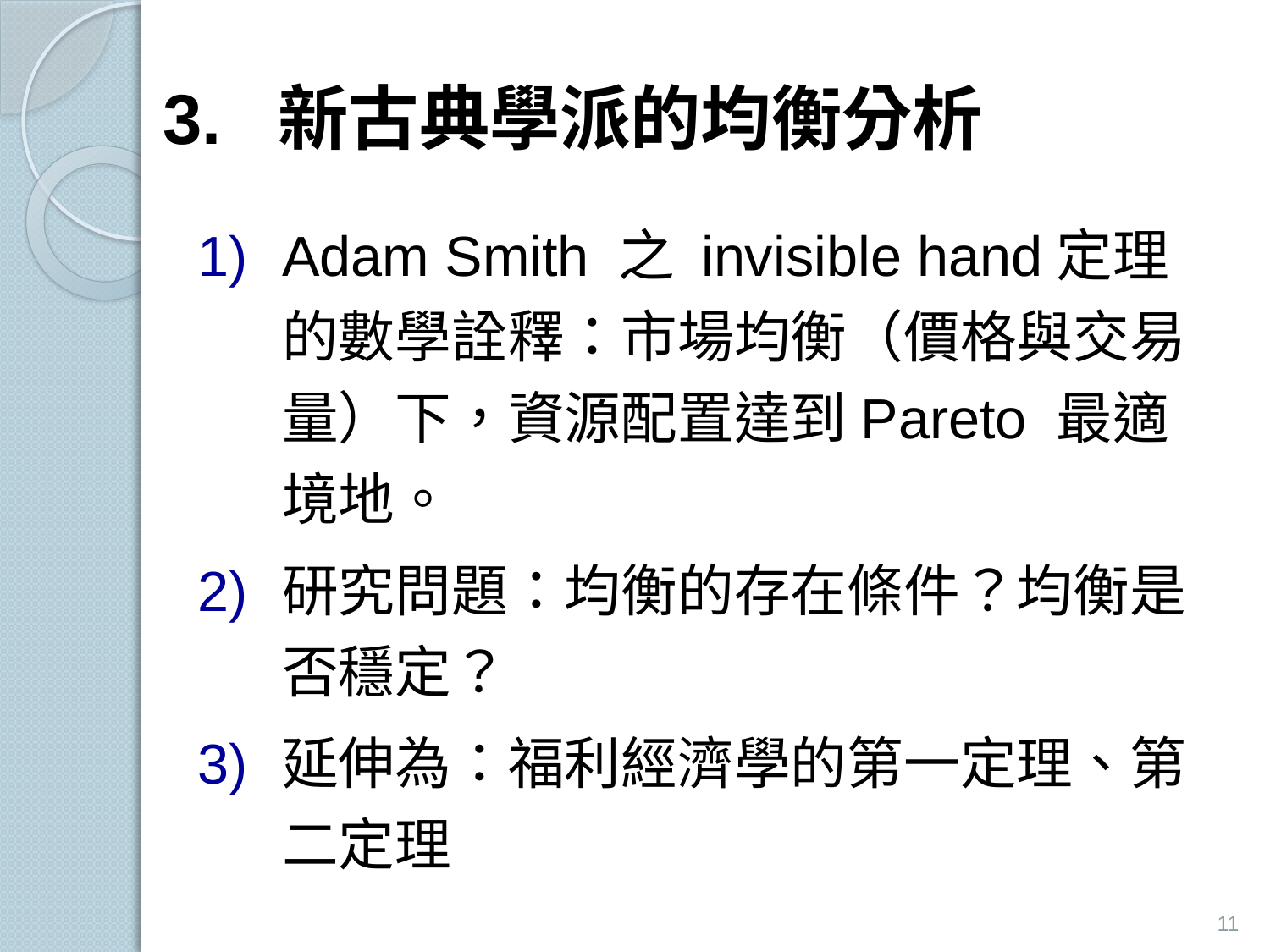

# 3.  新古典學派的均衡分析
Adam Smith 之 invisible hand定理的數學詮釋：市場均衡（價格與交易量）下，資源配置達到Pareto 最適境地。
研究問題：均衡的存在條件？均衡是否穩定？
延伸為：福利經濟學的第一定理、第二定理
11